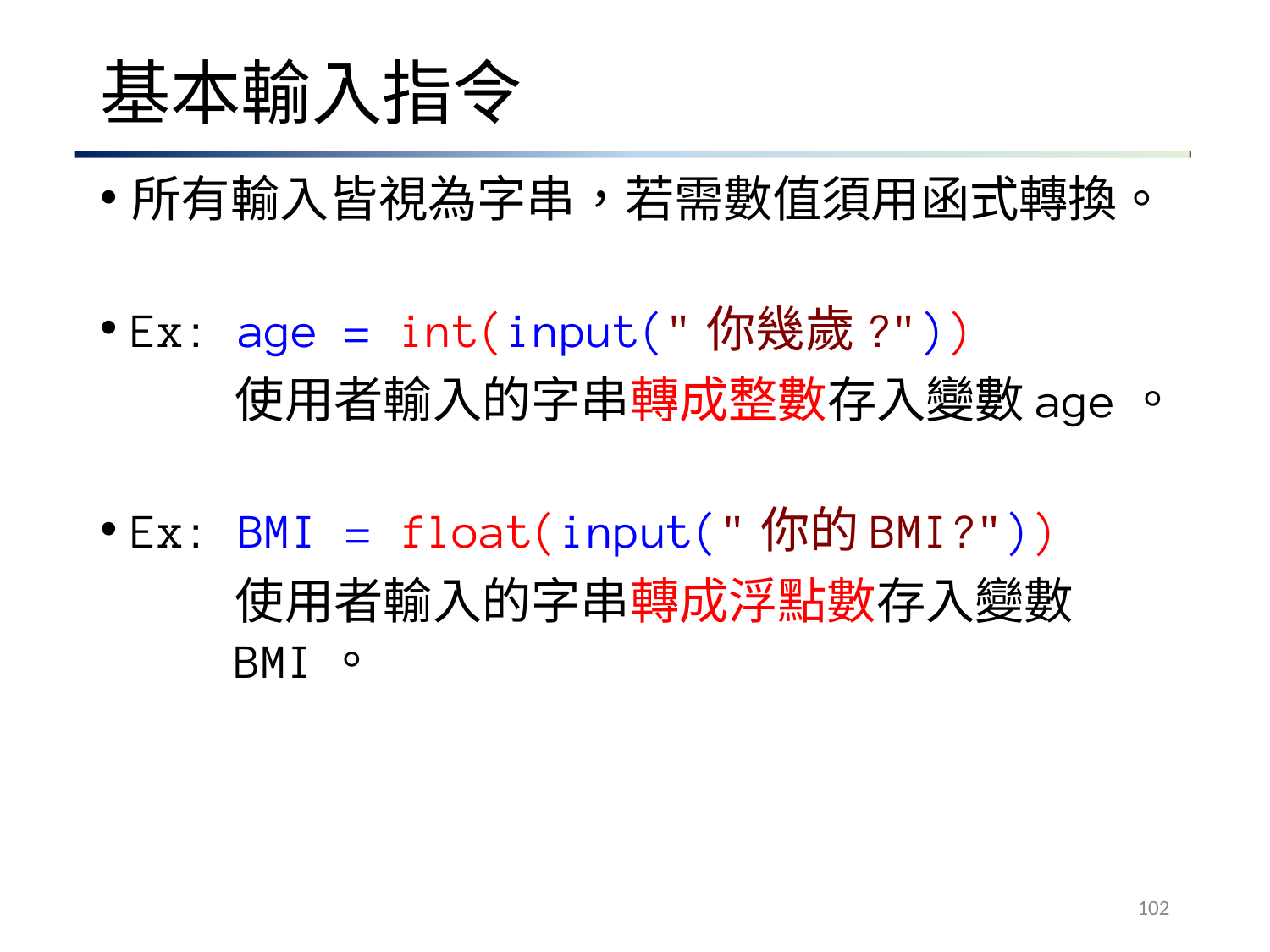

# 基本輸入指令
所有輸入皆視為字串，若需數值須用函式轉換。

Ex: age = int(input("你幾歲?"))
使用者輸入的字串轉成整數存入變數age。

Ex: BMI = float(input("你的BMI?"))
使用者輸入的字串轉成浮點數存入變數BMI。
102